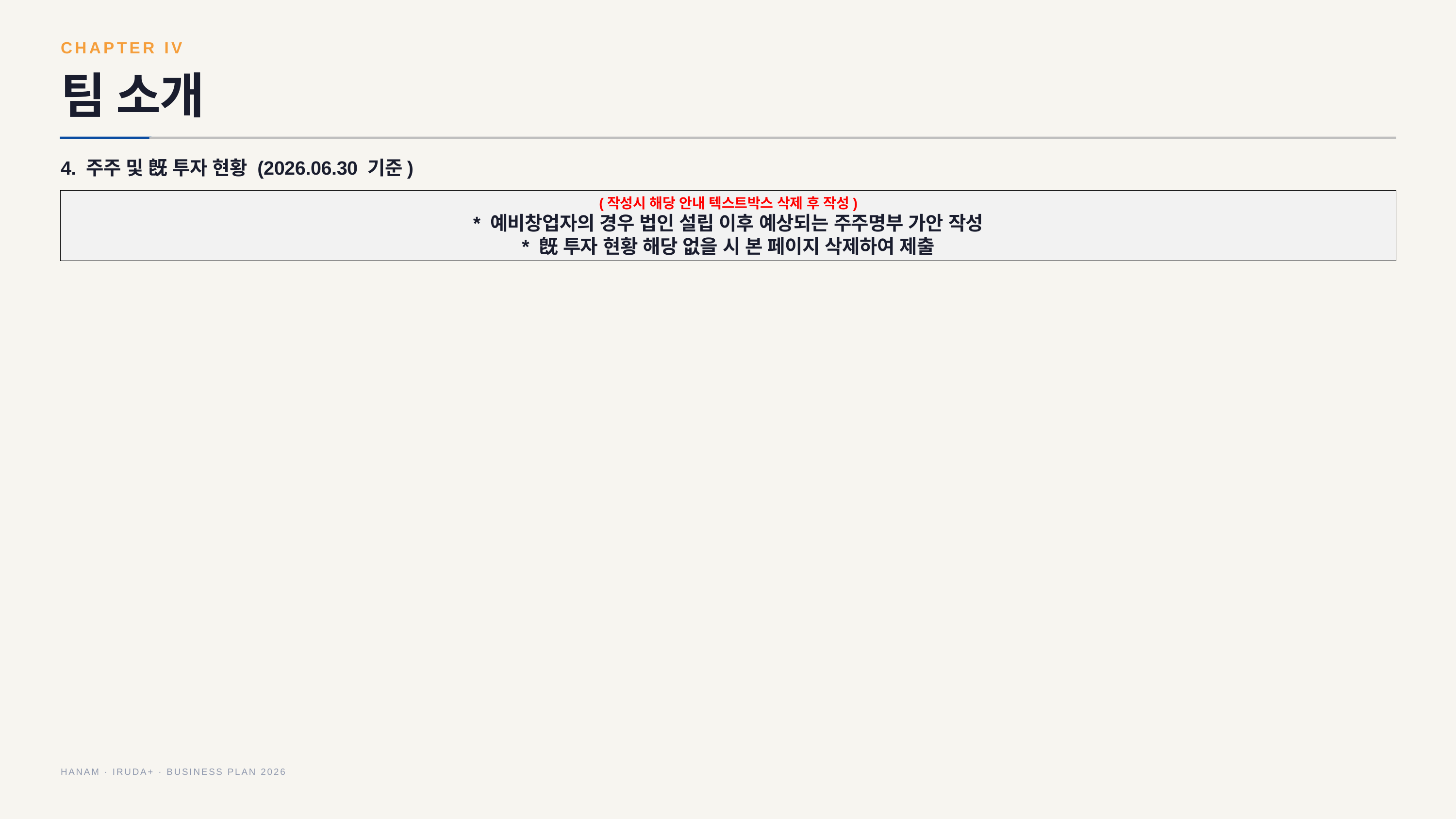

CHAPTER IV
팀 소개

4. 주주 및 旣 투자 현황 (2026.06.30 기준)
(작성시 해당 안내 텍스트박스 삭제 후 작성)
* 예비창업자의 경우 법인 설립 이후 예상되는 주주명부 가안 작성
* 旣 투자 현황 해당 없을 시 본 페이지 삭제하여 제출
HANAM · IRUDA+ · BUSINESS PLAN 2026